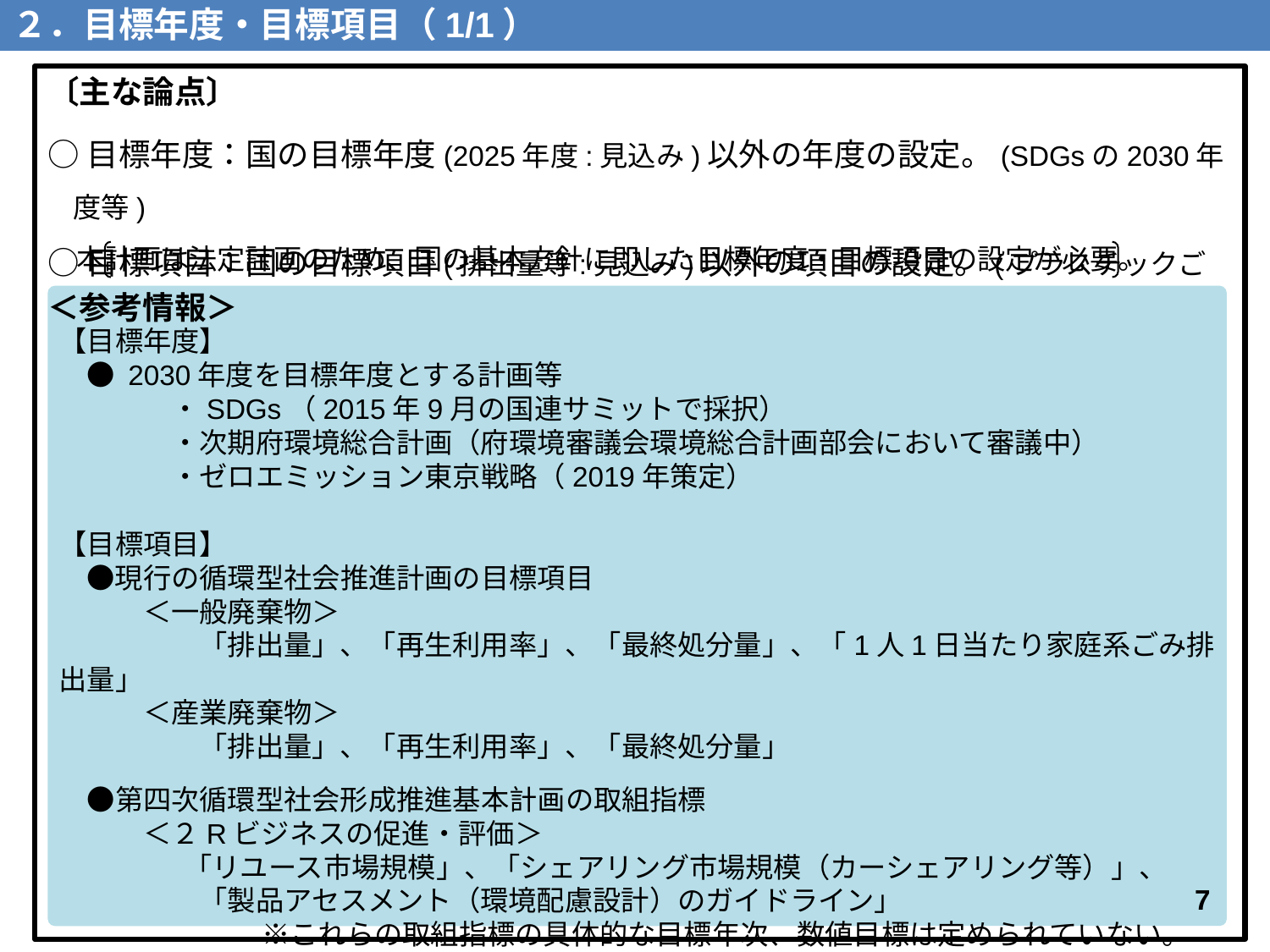

２．目標年度・目標項目（1/1）

〔主な論点〕
○目標年度：国の目標年度(2025年度:見込み)以外の年度の設定。(SDGsの2030年度等)
○目標項目：国の目標項目(排出量等:見込み)以外の項目の設定。(プラスチックごみ等)

本計画は法定計画のため、国の基本方針に即した目標年度・目標項目の設定が必要。

＜参考情報＞
【目標年度】
　● 2030年度を目標年度とする計画等
　　　　・SDGs（2015年9月の国連サミットで採択）
　　　　・次期府環境総合計画（府環境審議会環境総合計画部会において審議中）
　　　　・ゼロエミッション東京戦略（2019年策定）

【目標項目】
　●現行の循環型社会推進計画の目標項目
　　　＜一般廃棄物＞
　　　　　「排出量」、「再生利用率」、「最終処分量」、「1人1日当たり家庭系ごみ排出量」
　　　＜産業廃棄物＞
　　　　　「排出量」、「再生利用率」、「最終処分量」

　●第四次循環型社会形成推進基本計画の取組指標
　　　＜２Rビジネスの促進・評価＞
　　　　  「リユース市場規模」、「シェアリング市場規模（カーシェアリング等）」、
　　　　　「製品アセスメント（環境配慮設計）のガイドライン」
　　 　　　　　※これらの取組指標の具体的な目標年次、数値目標は定められていない。

7